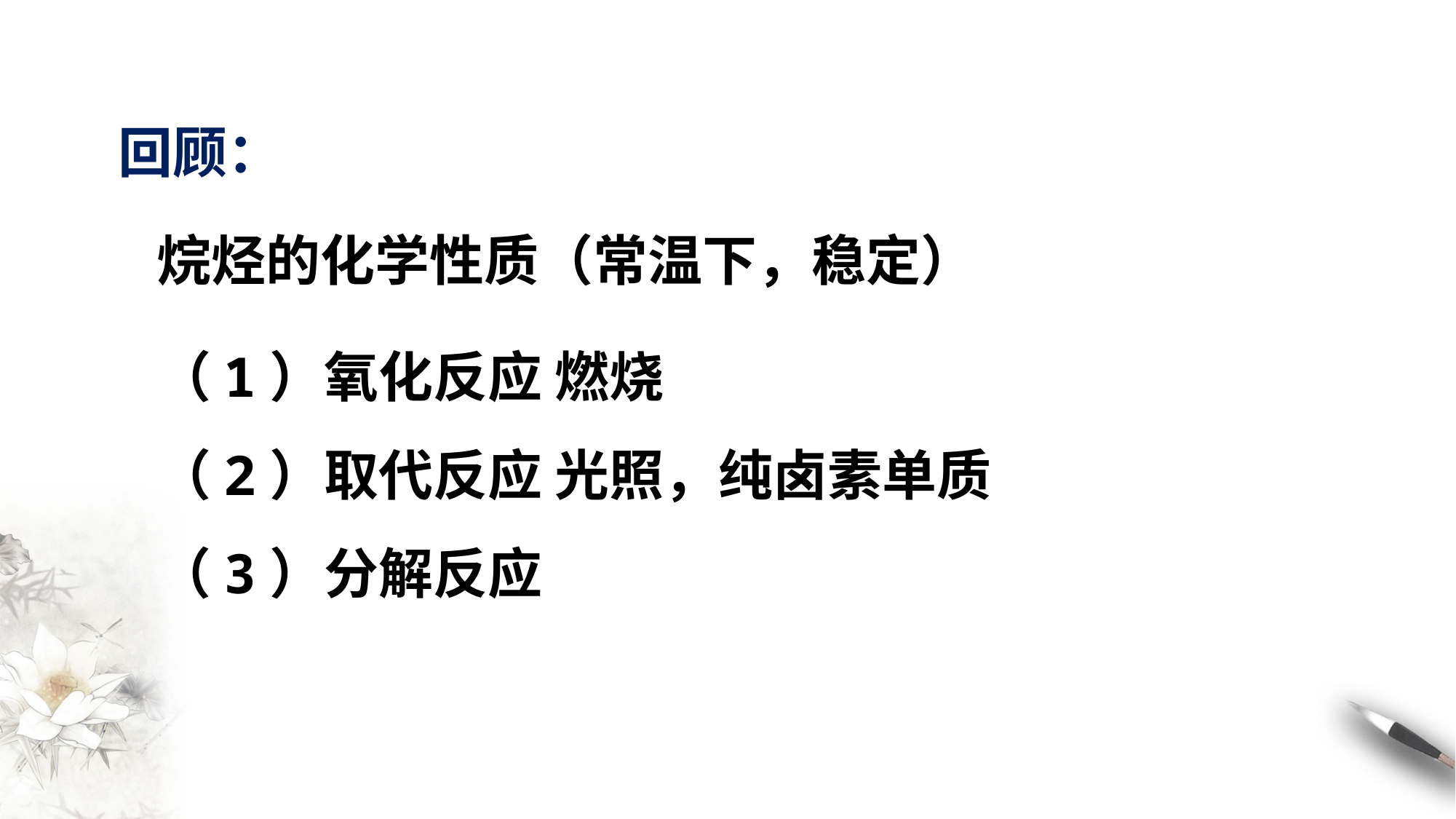

回顾：
烷烃的化学性质（常温下，稳定）
（1）氧化反应 燃烧
（2）取代反应 光照，纯卤素单质
（3）分解反应